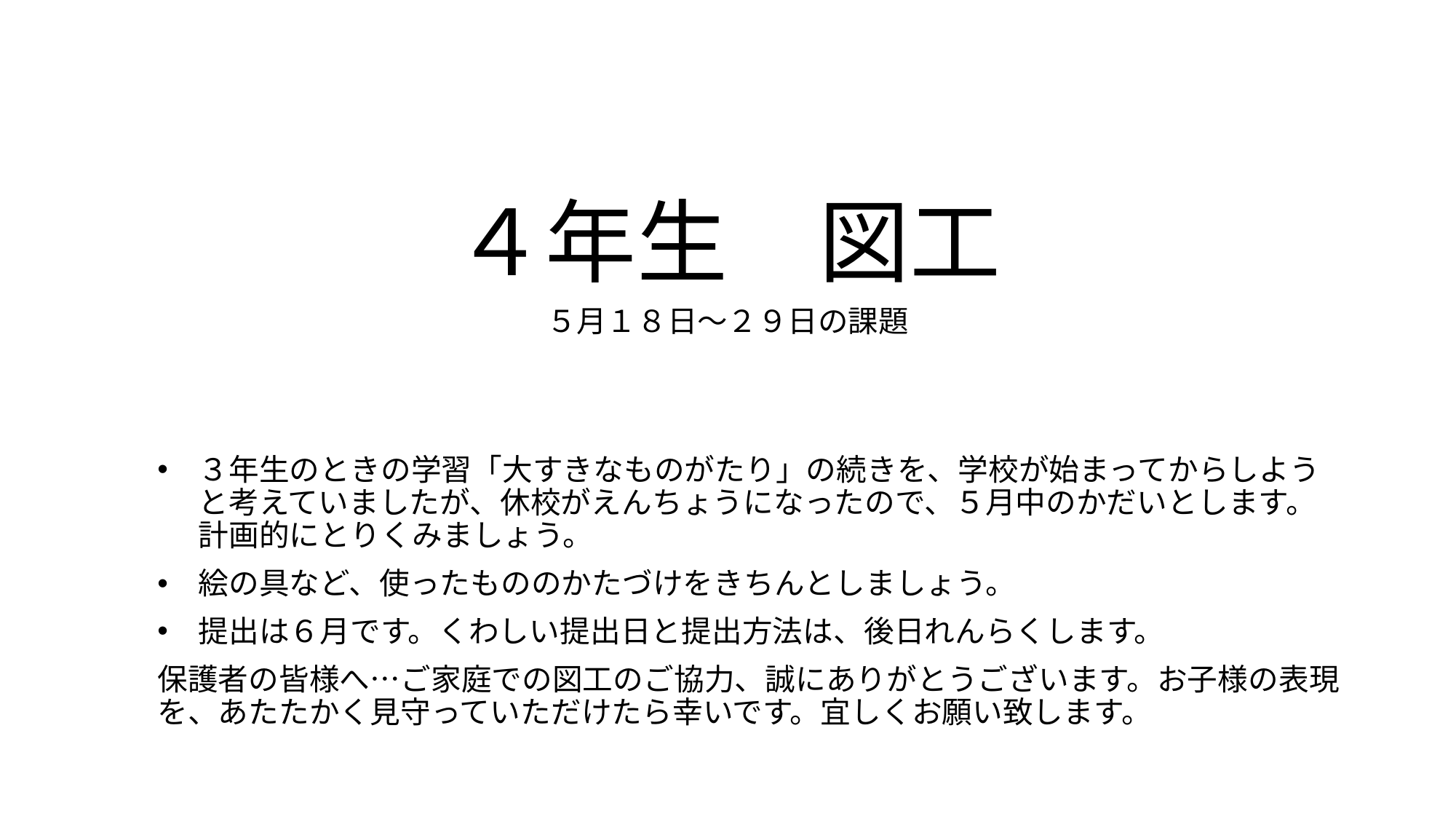

# ４年生　図工
５月１８日〜２９日の課題
３年生のときの学習「大すきなものがたり」の続きを、学校が始まってからしようと考えていましたが、休校がえんちょうになったので、５月中のかだいとします。計画的にとりくみましょう。
絵の具など、使ったもののかたづけをきちんとしましょう。
提出は６月です。くわしい提出日と提出方法は、後日れんらくします。
保護者の皆様へ…ご家庭での図工のご協力、誠にありがとうございます。お子様の表現を、あたたかく見守っていただけたら幸いです。宜しくお願い致します。